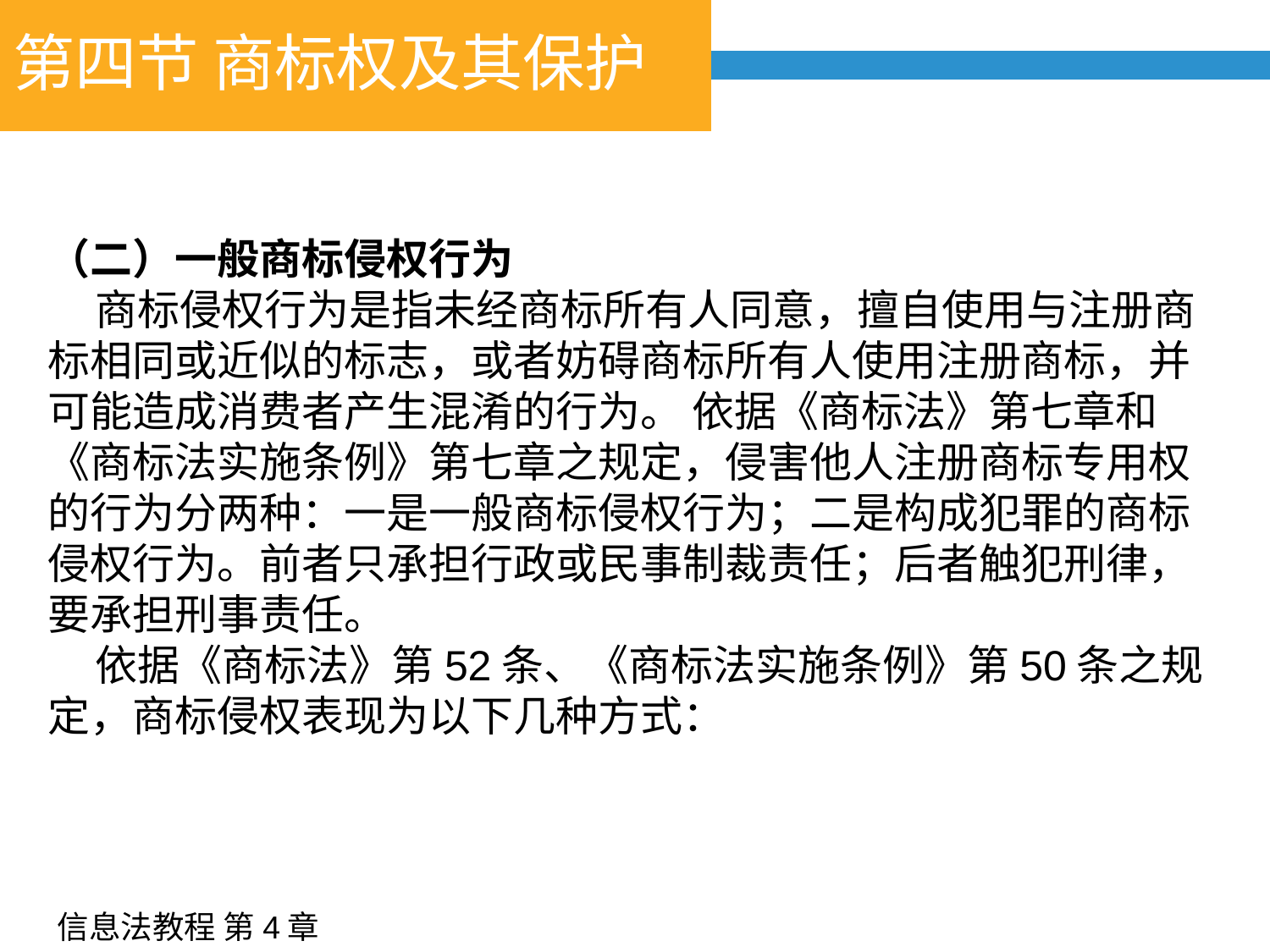

# 第四节 商标权及其保护
（二）一般商标侵权行为
    商标侵权行为是指未经商标所有人同意，擅自使用与注册商标相同或近似的标志，或者妨碍商标所有人使用注册商标，并可能造成消费者产生混淆的行为。 依据《商标法》第七章和《商标法实施条例》第七章之规定，侵害他人注册商标专用权的行为分两种：一是一般商标侵权行为；二是构成犯罪的商标侵权行为。前者只承担行政或民事制裁责任；后者触犯刑律，要承担刑事责任。
    依据《商标法》第52条、《商标法实施条例》第50条之规定，商标侵权表现为以下几种方式：
信息法教程 第4章